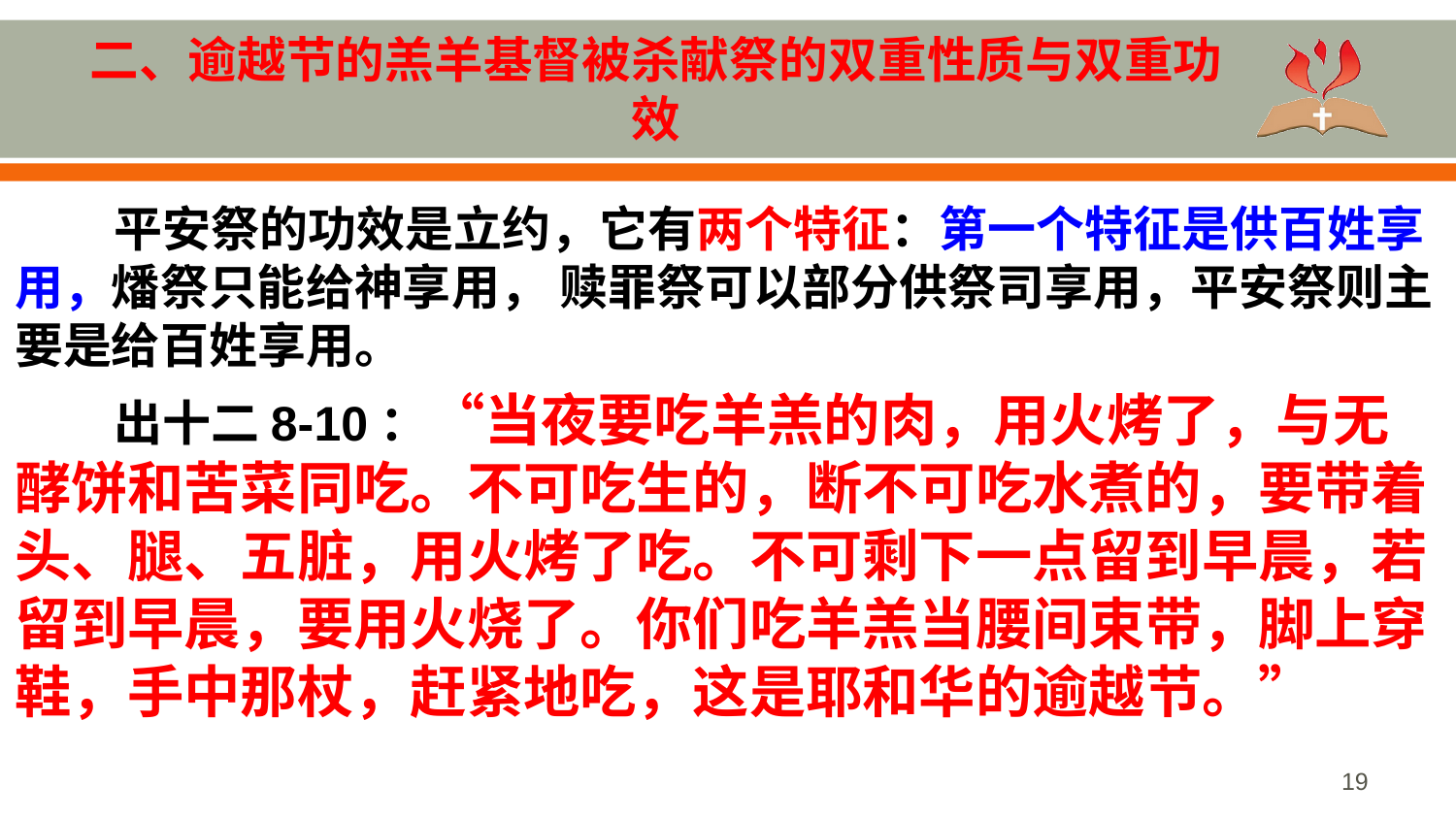

# 二、逾越节的羔羊基督被杀献祭的双重性质与双重功效
        平安祭的功效是立约，它有两个特征：第一个特征是供百姓享用，燔祭只能给神享用， 赎罪祭可以部分供祭司享用，平安祭则主要是给百姓享用。
        出十二8-10：“当夜要吃羊羔的肉，用火烤了，与无酵饼和苦菜同吃。不可吃生的，断不可吃水煮的，要带着头、腿、五脏，用火烤了吃。不可剩下一点留到早晨，若留到早晨，要用火烧了。你们吃羊羔当腰间束带，脚上穿鞋，手中那杖，赶紧地吃，这是耶和华的逾越节。”

19